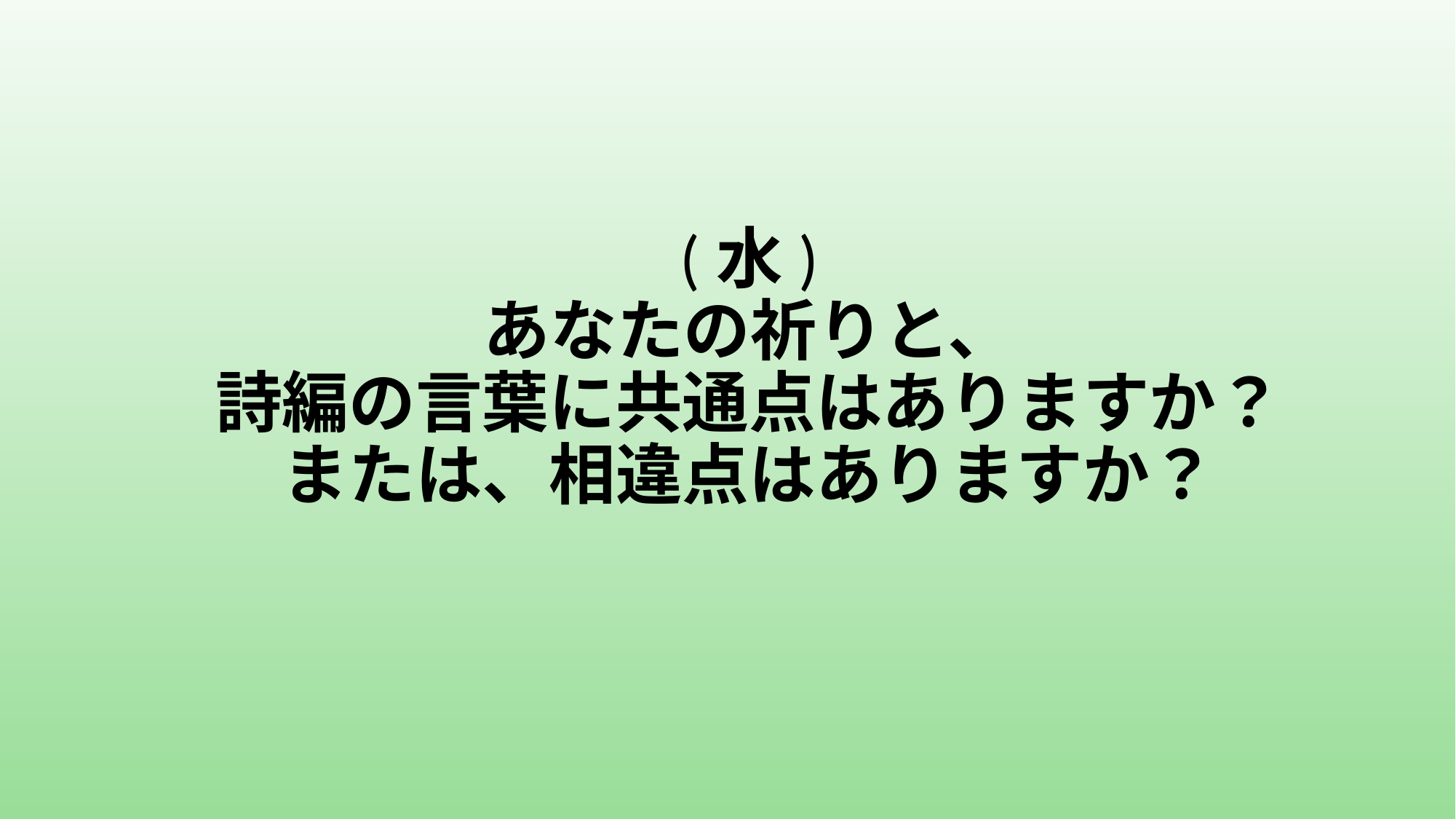

# (水) あなたの祈りと、 詩編の言葉に共通点はありますか？ または、相違点はありますか？